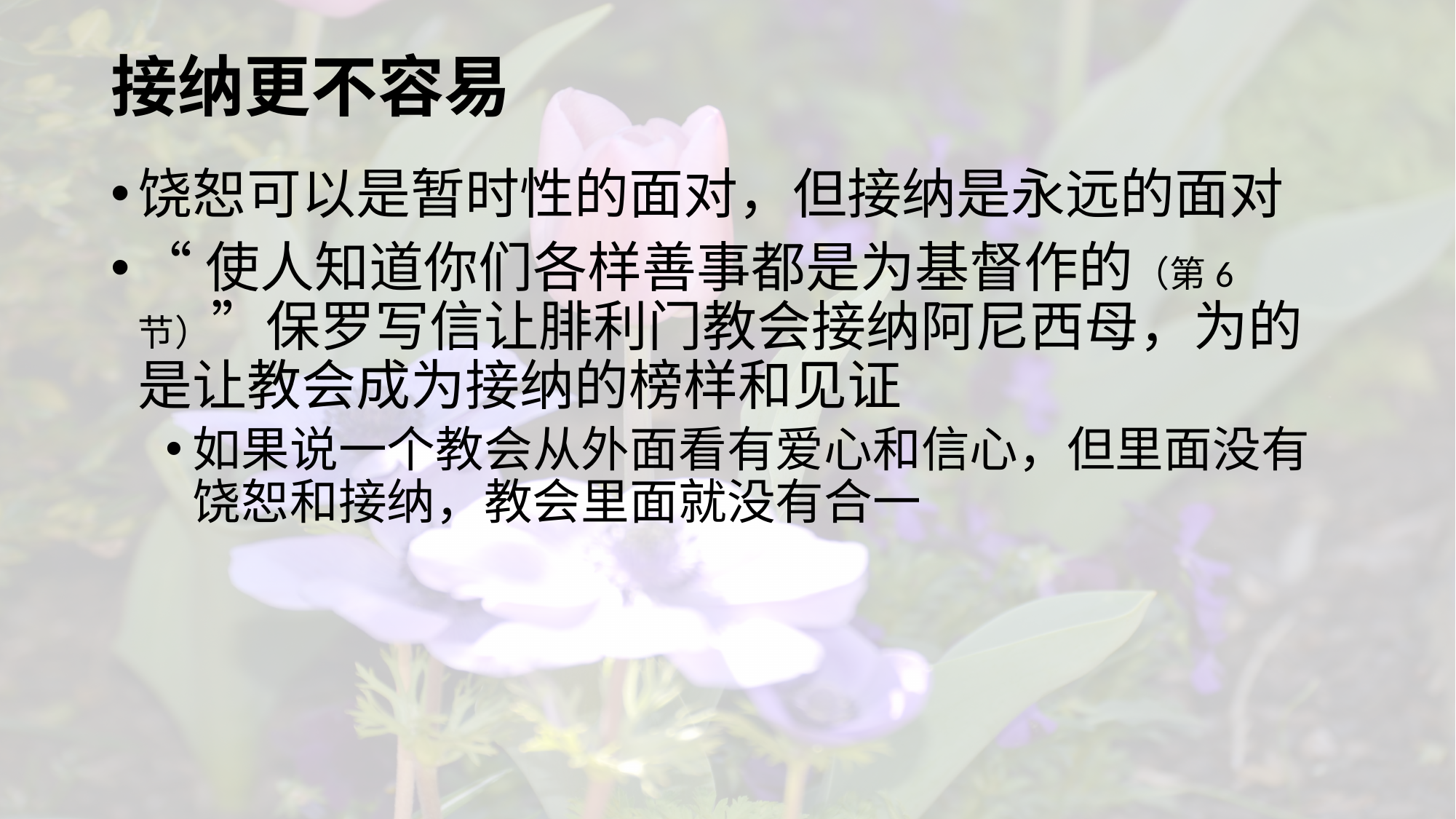

# 接纳更不容易
饶恕可以是暂时性的面对，但接纳是永远的面对
“使人知道你们各样善事都是为基督作的（第6节）”保罗写信让腓利门教会接纳阿尼西母，为的是让教会成为接纳的榜样和见证
如果说一个教会从外面看有爱心和信心，但里面没有饶恕和接纳，教会里面就没有合一